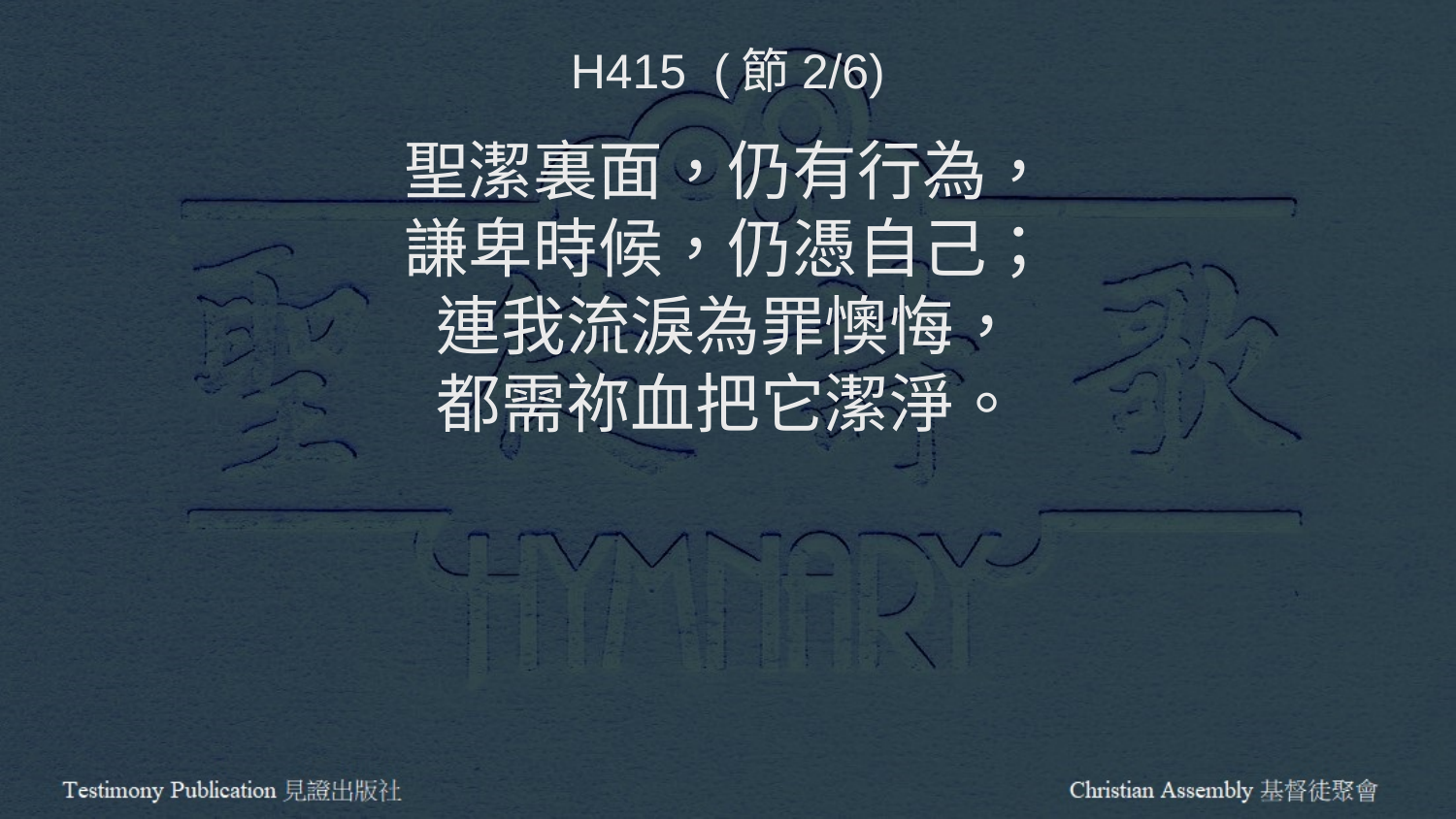

H415  (節2/6)

聖潔裏面，仍有行為，
謙卑時候，仍憑自己；
連我流淚為罪懊悔，
都需祢血把它潔淨。